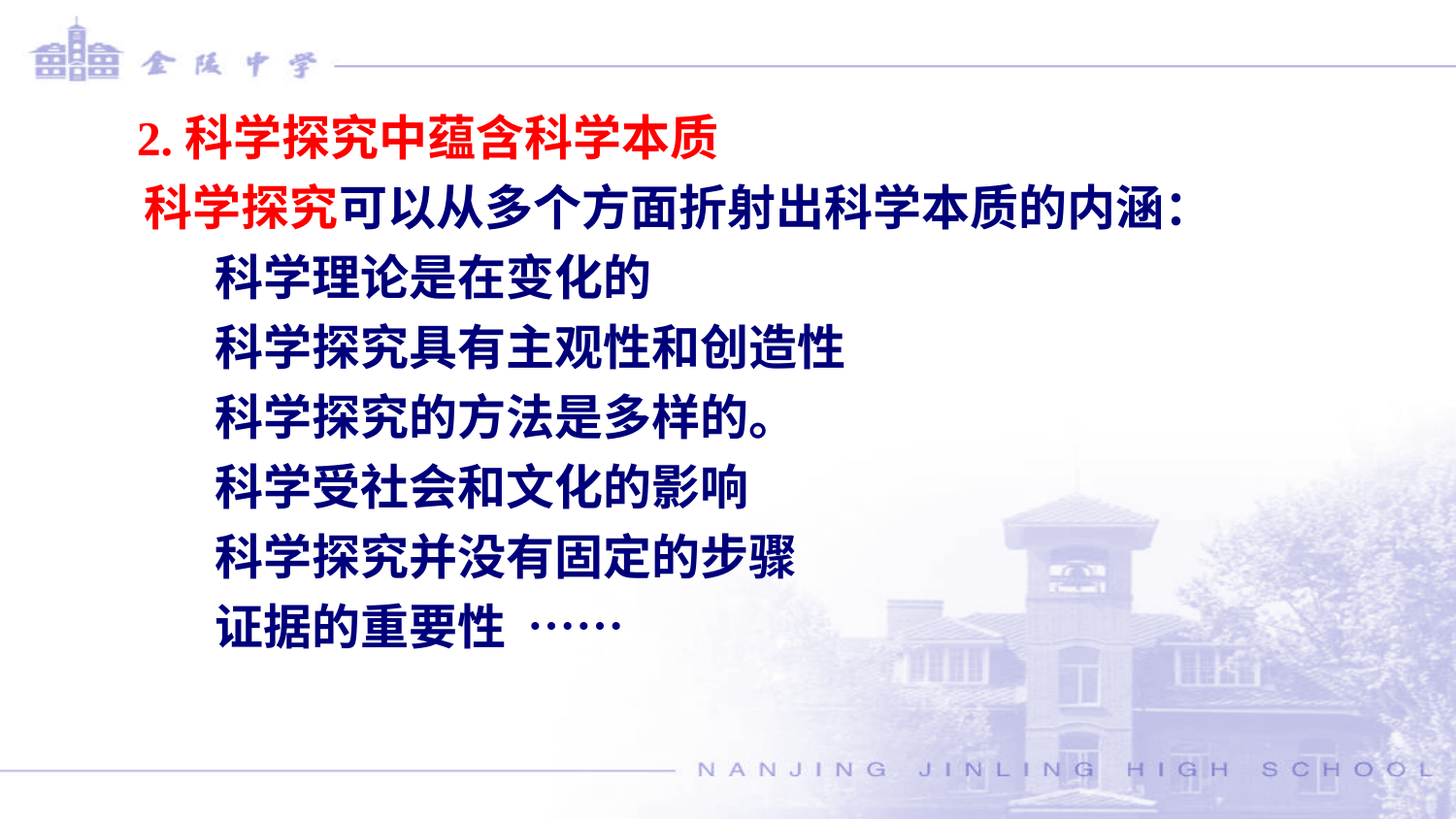

2.科学探究中蕴含科学本质
   科学探究可以从多个方面折射出科学本质的内涵：
科学理论是在变化的
科学探究具有主观性和创造性
科学探究的方法是多样的。
科学受社会和文化的影响
科学探究并没有固定的步骤
证据的重要性  ……